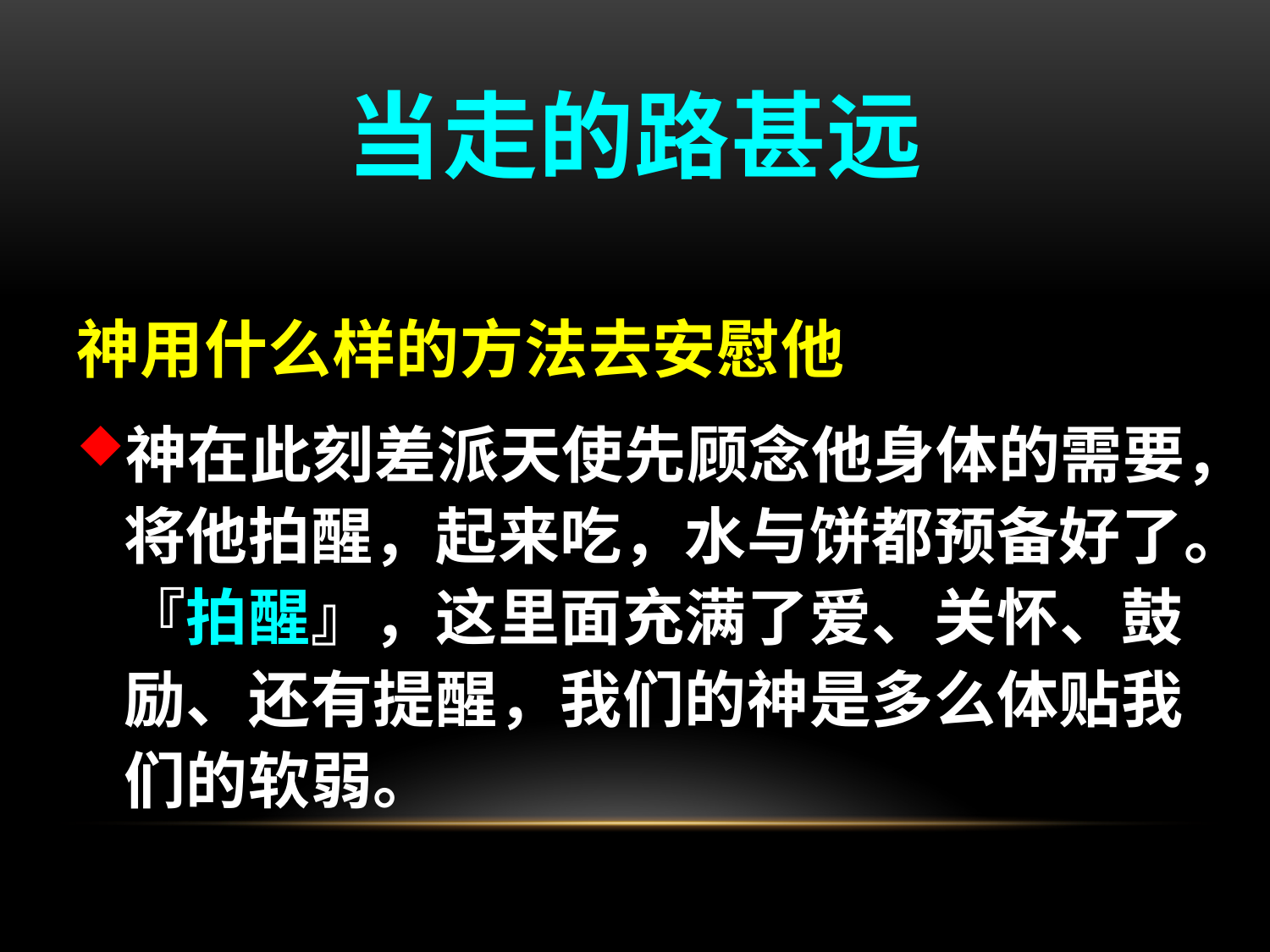

# 当走的路甚远
神用什么样的方法去安慰他
神在此刻差派天使先顾念他身体的需要，将他拍醒，起来吃，水与饼都预备好了。『拍醒』，这里面充满了爱、关怀、鼓励、还有提醒，我们的神是多么体贴我们的软弱。